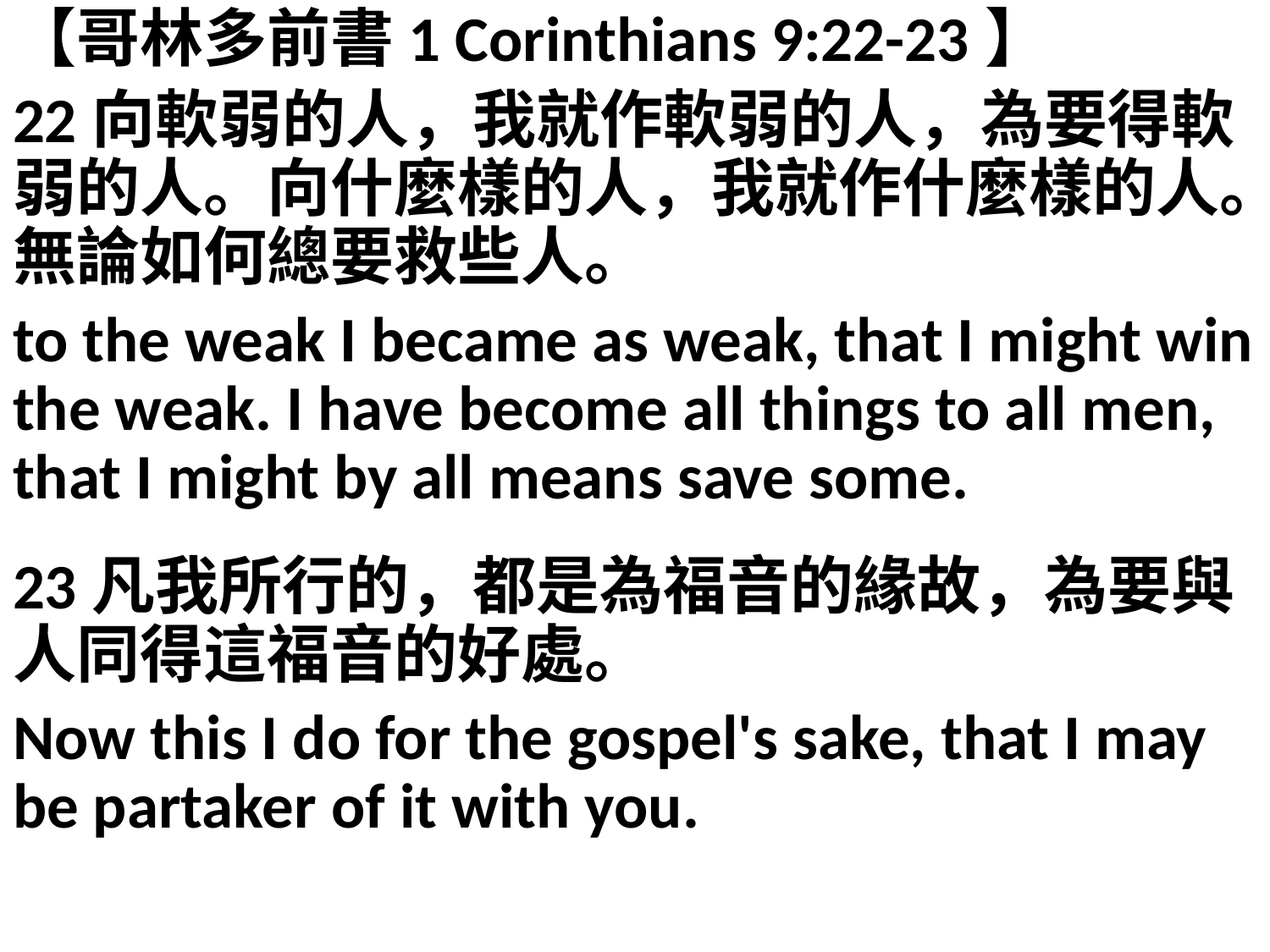

【哥林多前書1 Corinthians 9:22-23】
22向軟弱的人，我就作軟弱的人，為要得軟弱的人。向什麼樣的人，我就作什麼樣的人。無論如何總要救些人。
to the weak I became as weak, that I might win the weak. I have become all things to all men, that I might by all means save some.

23凡我所行的，都是為福音的緣故，為要與人同得這福音的好處。
Now this I do for the gospel's sake, that I may be partaker of it with you.